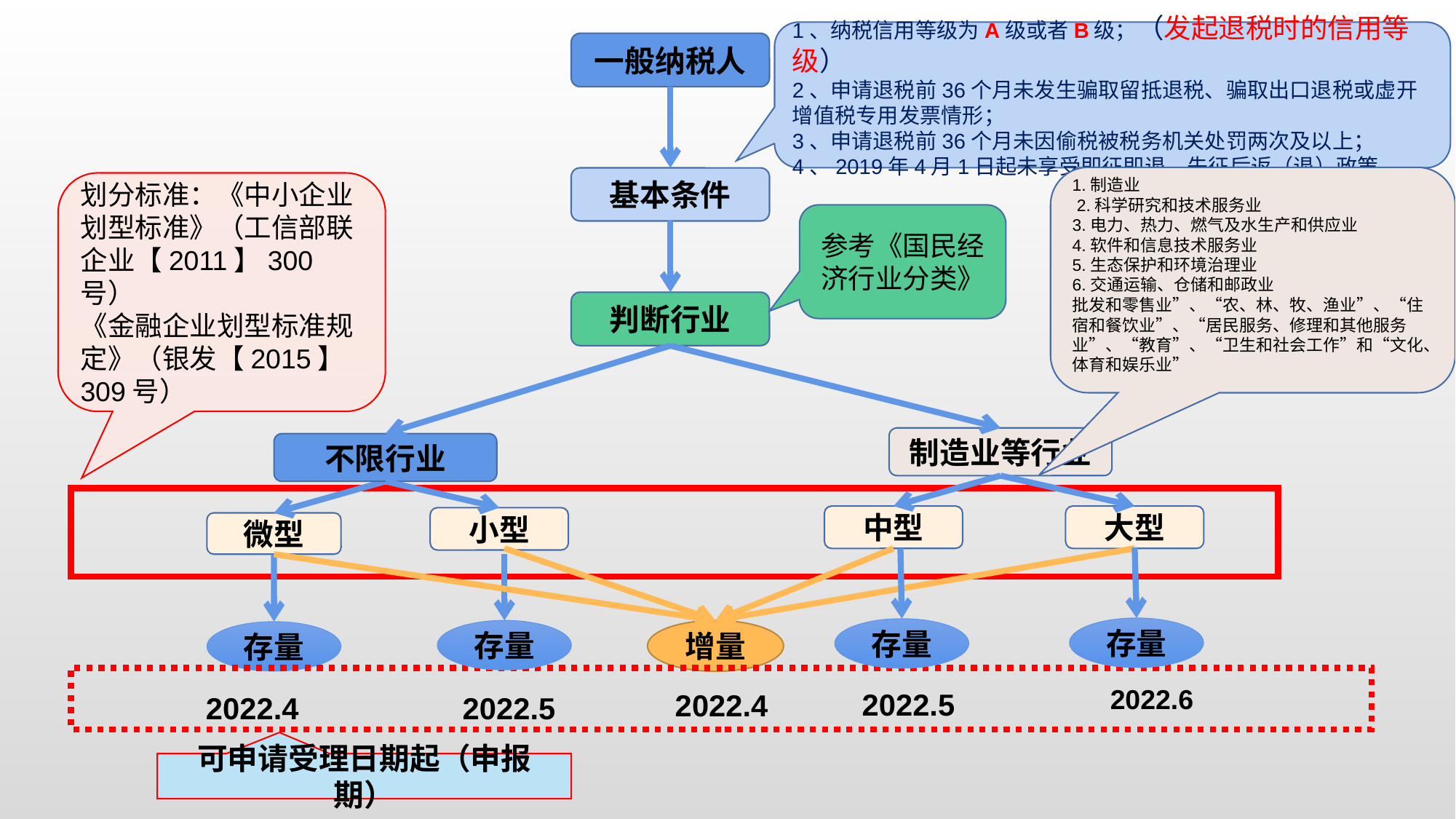

1、纳税信用等级为A级或者B级；（发起退税时的信用等级）
2、申请退税前36个月未发生骗取留抵退税、骗取出口退税或虚开增值税专用发票情形；
3、申请退税前36个月未因偷税被税务机关处罚两次及以上；
4、2019年4月1日起未享受即征即退、先征后返（退）政策。
一般纳税人

1.制造业
 2.科学研究和技术服务业
3.电力、热力、燃气及水生产和供应业
4.软件和信息技术服务业
5.生态保护和环境治理业
6.交通运输、仓储和邮政业
批发和零售业”、“农、林、牧、渔业”、“住宿和餐饮业”、“居民服务、修理和其他服务业”、“教育”、“卫生和社会工作”和“文化、体育和娱乐业”

基本条件
划分标准：《中小企业划型标准》（工信部联企业【2011】300号）
《金融企业划型标准规定》（银发【2015】309号）
参考《国民经济行业分类》
判断行业
制造业等行业
不限行业

中型
大型
小型
微型
存量
存量
存量
增量
存量

2022.6
2022.5
2022.4
2022.4
2022.5
可申请受理日期起（申报期）